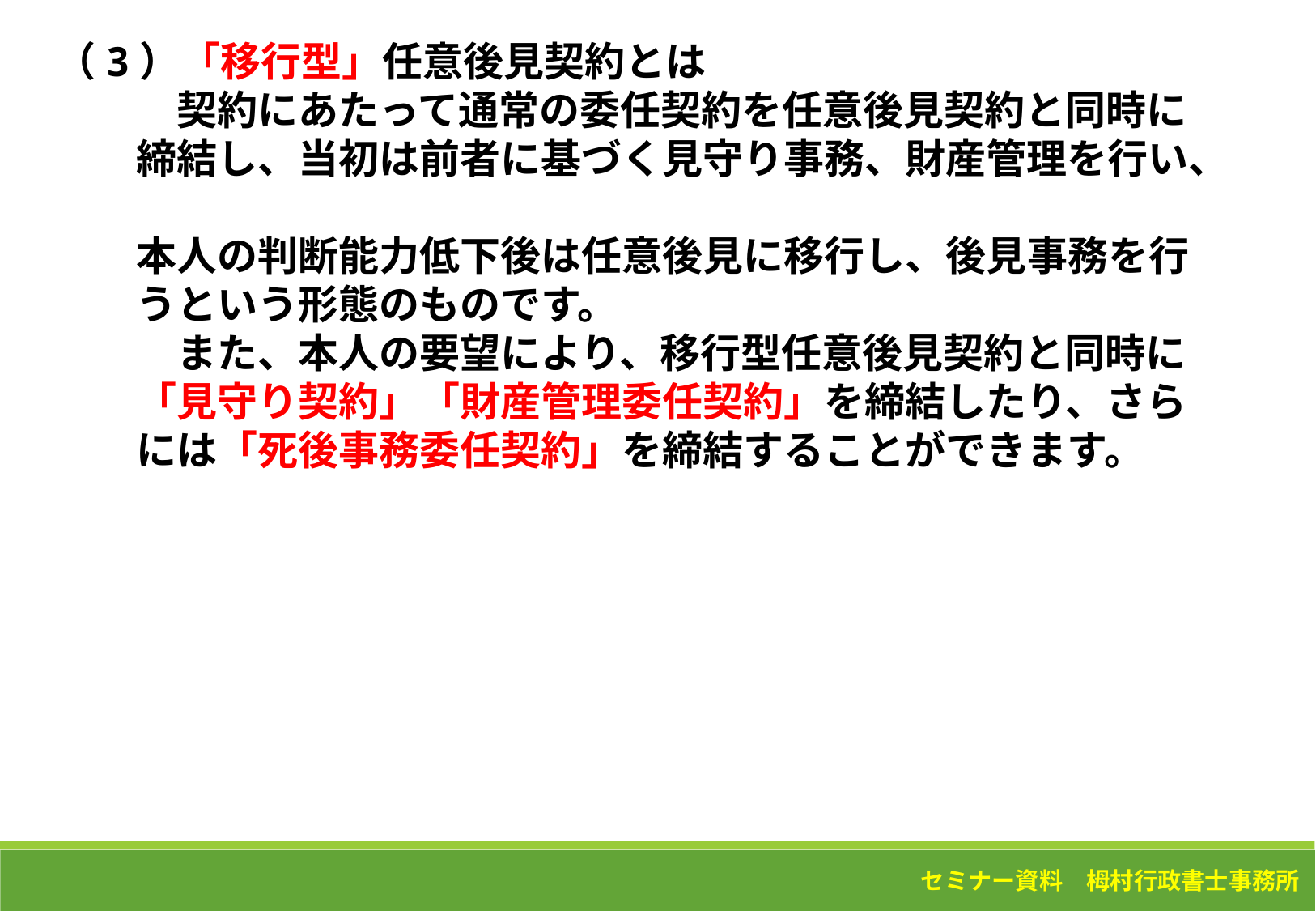

（3）「移行型」任意後見契約とは
　　　契約にあたって通常の委任契約を任意後見契約と同時に
　　締結し、当初は前者に基づく見守り事務、財産管理を行い、
　　本人の判断能力低下後は任意後見に移行し、後見事務を行
　　うという形態のものです。
　　　また、本人の要望により、移行型任意後見契約と同時に
　　「見守り契約」「財産管理委任契約」を締結したり、さら
　　には「死後事務委任契約」を締結することができます。
セミナー資料　栂村行政書士事務所